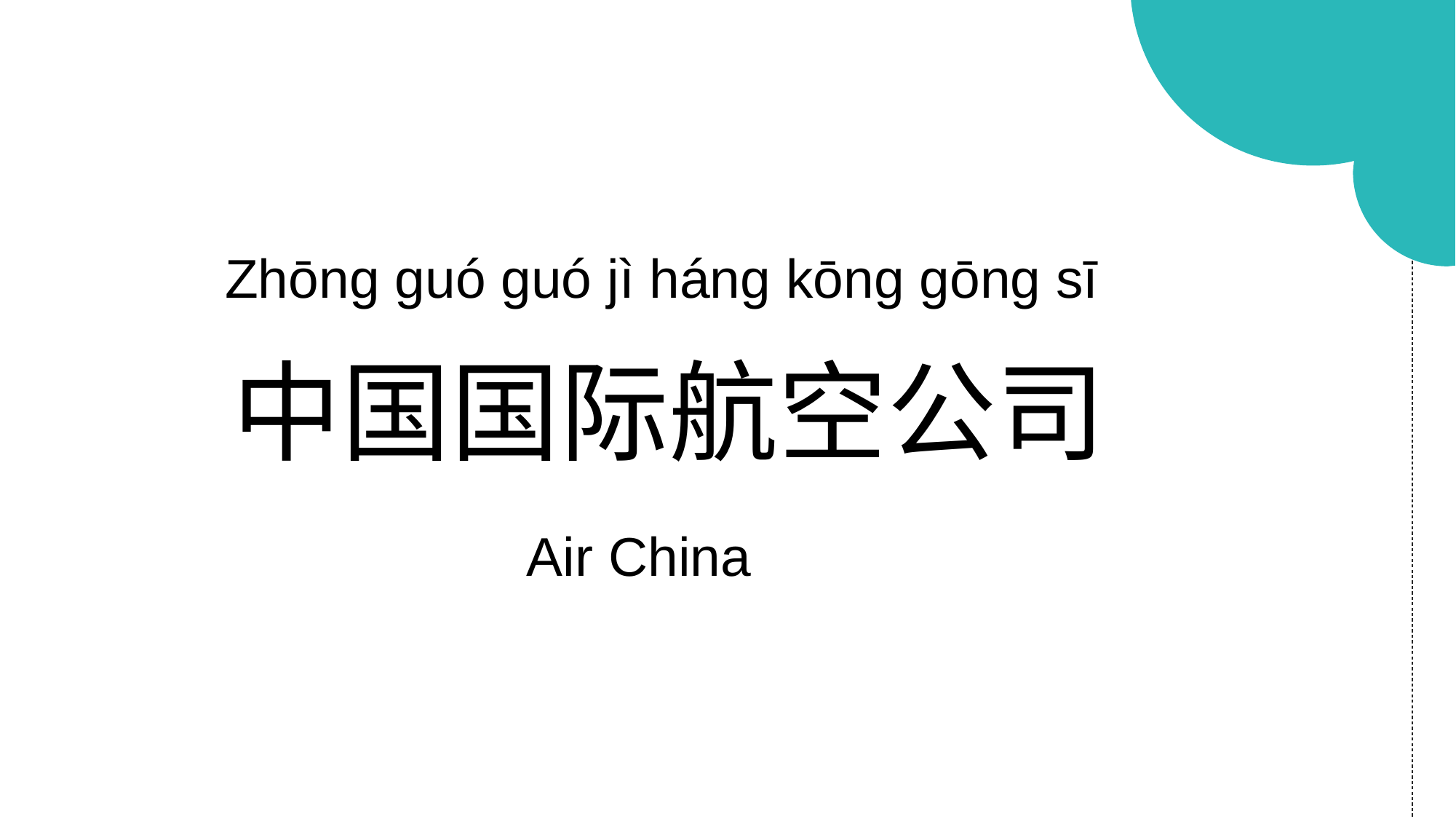

Zhōng guó guó jì háng kōng gōng sī
中国国际航空公司
         Air China